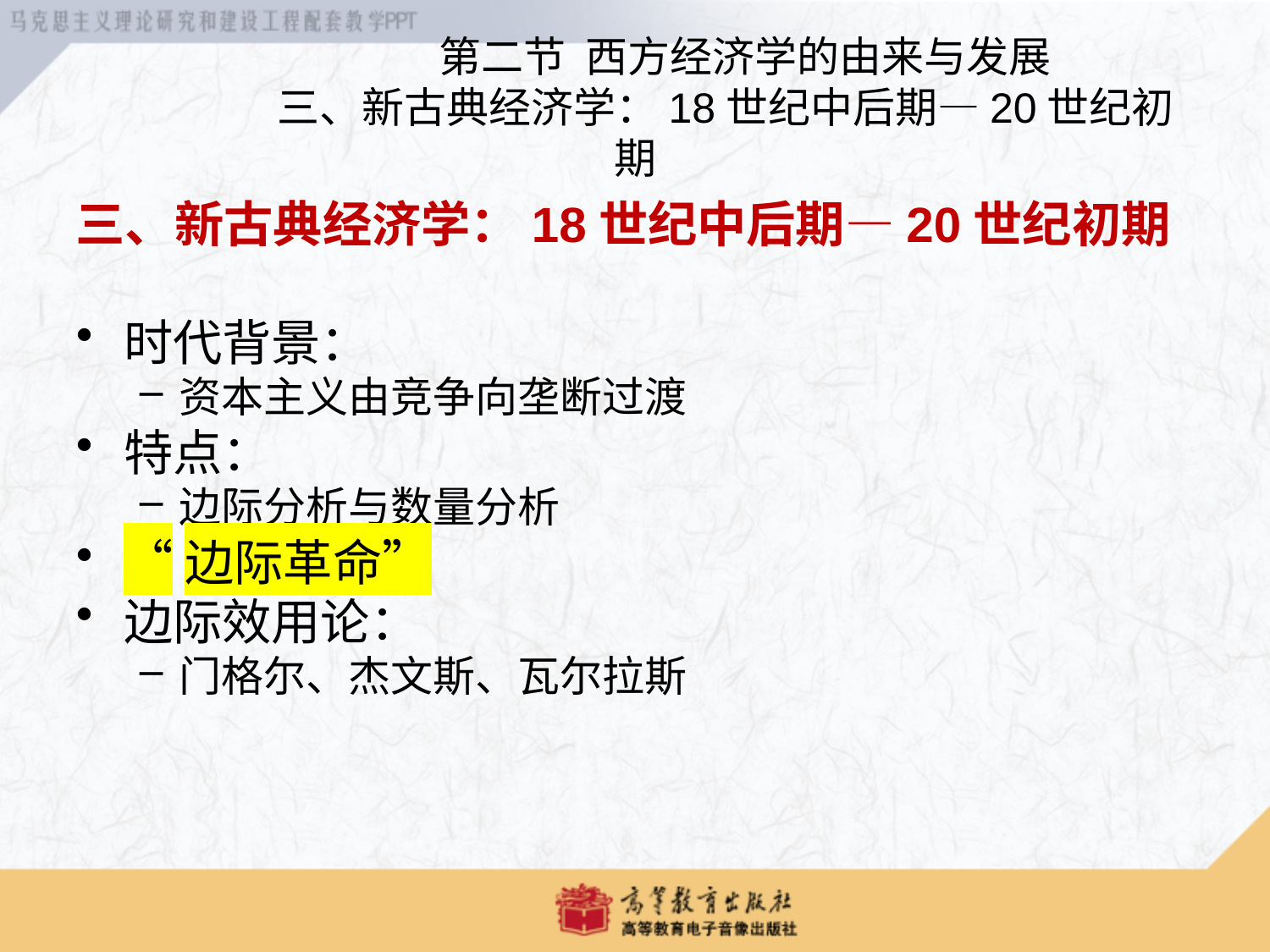

第二节  西方经济学的由来与发展
                  三、新古典经济学：18世纪中后期—20世纪初期
三、新古典经济学：18世纪中后期—20世纪初期

时代背景：
资本主义由竞争向垄断过渡
特点：
边际分析与数量分析
“边际革命”
边际效用论：
门格尔、杰文斯、瓦尔拉斯